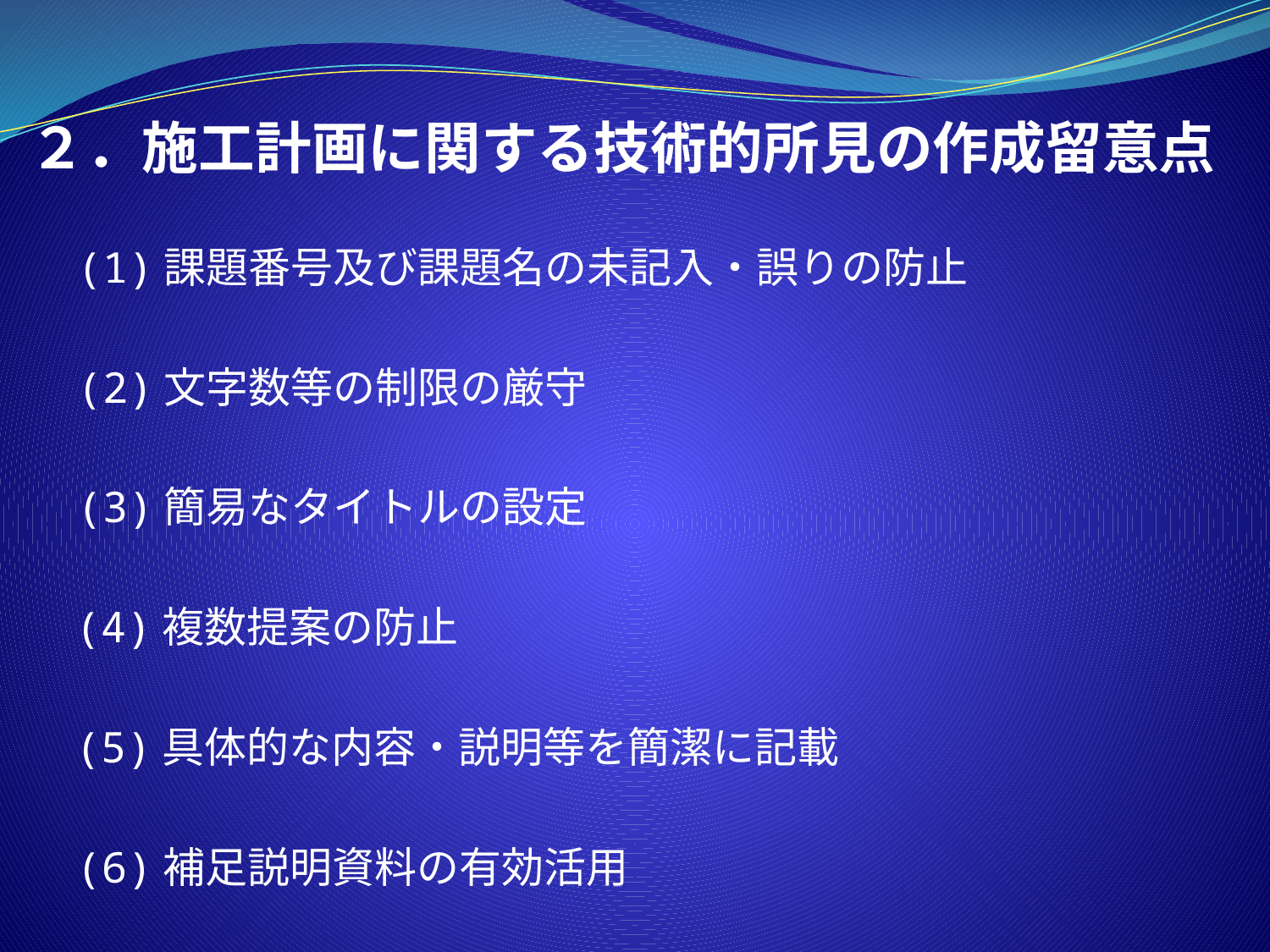

２．施工計画に関する技術的所見の作成留意点
(1)課題番号及び課題名の未記入・誤りの防止
(2)文字数等の制限の厳守
(3)簡易なタイトルの設定
(4)複数提案の防止
(5)具体的な内容・説明等を簡潔に記載
(6)補足説明資料の有効活用